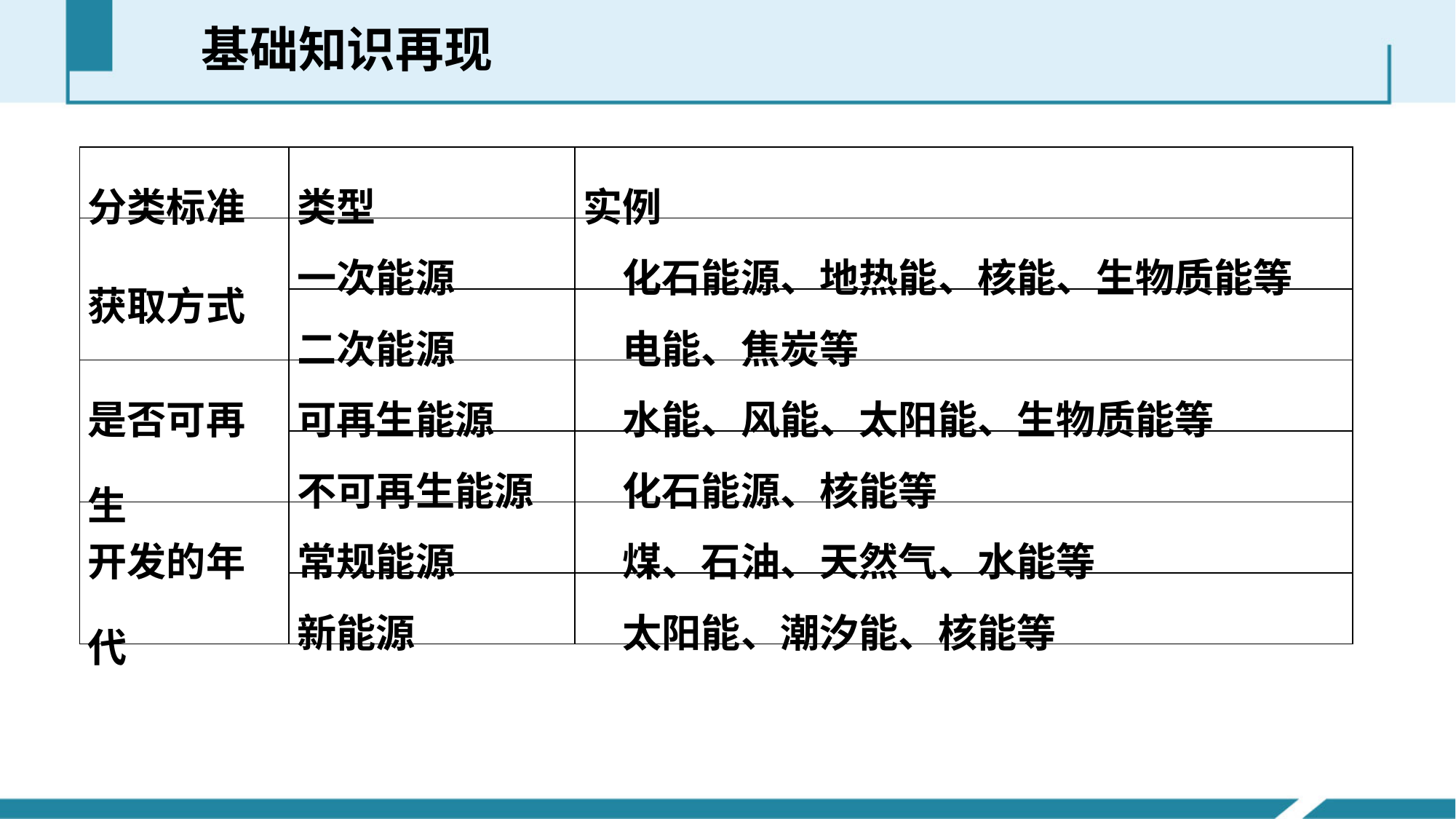

基础知识再现
| 分类标准 | 类型 | 实例 |
| --- | --- | --- |
| 获取方式 | 一次能源 | 化石能源、地热能、核能、生物质能等 |
|  | 二次能源 | 电能、焦炭等 |
| 是否可再生 | 可再生能源 | 水能、风能、太阳能、生物质能等 |
|  | 不可再生能源 | 化石能源、核能等 |
| 开发的年代 | 常规能源 | 煤、石油、天然气、水能等 |
|  | 新能源 | 太阳能、潮汐能、核能等 |